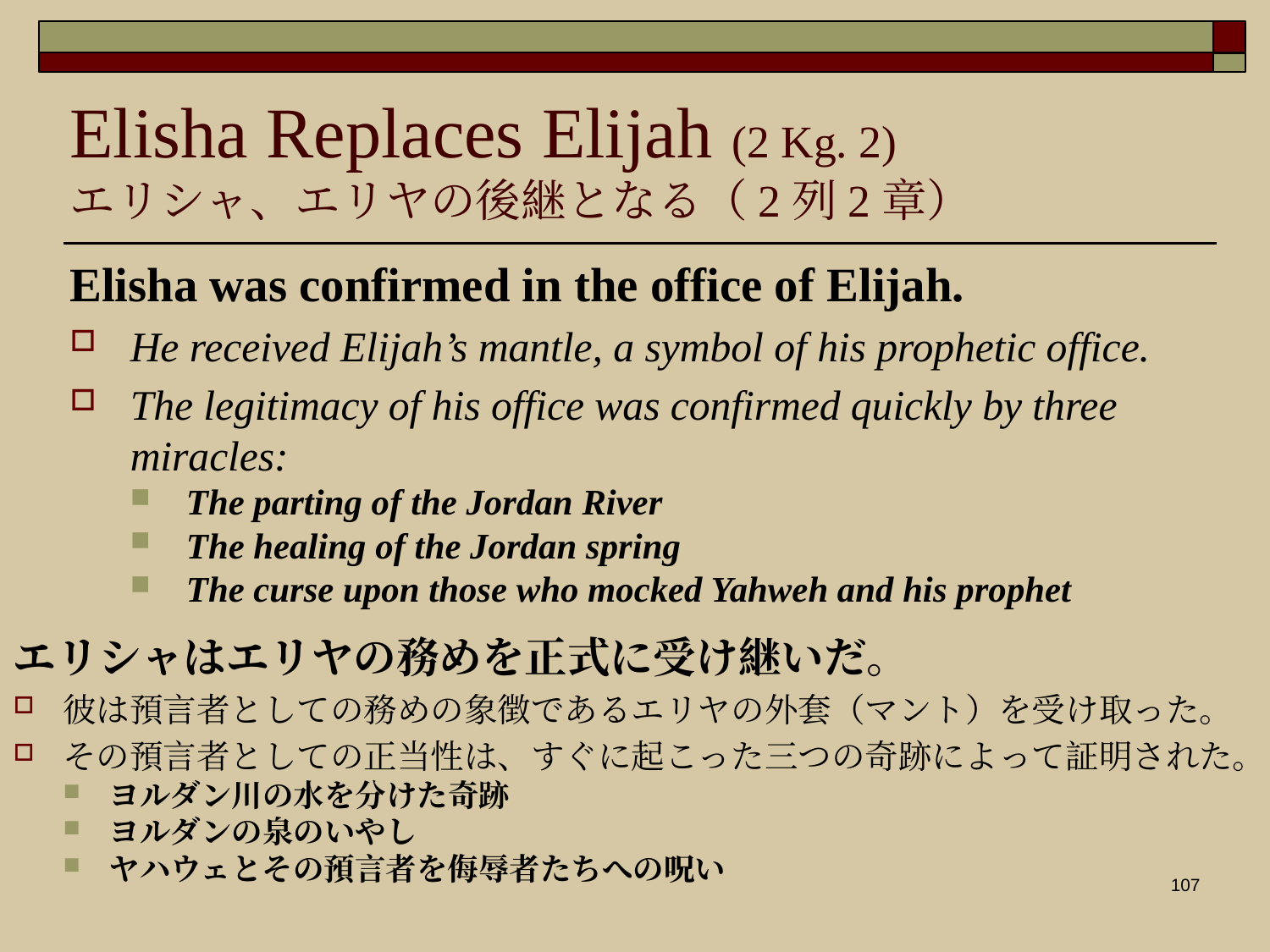

Elisha Replaces Elijah (2 Kg. 2)
エリシャ、エリヤの後継となる（2列2章）
Elisha was confirmed in the office of Elijah.
He received Elijah’s mantle, a symbol of his prophetic office.
The legitimacy of his office was confirmed quickly by three miracles:
The parting of the Jordan River
The healing of the Jordan spring
The curse upon those who mocked Yahweh and his prophet
エリシャはエリヤの務めを正式に受け継いだ。
彼は預言者としての務めの象徴であるエリヤの外套（マント）を受け取った。
その預言者としての正当性は、すぐに起こった三つの奇跡によって証明された。
ヨルダン川の水を分けた奇跡
ヨルダンの泉のいやし
ヤハウェとその預言者を侮辱者たちへの呪い
107